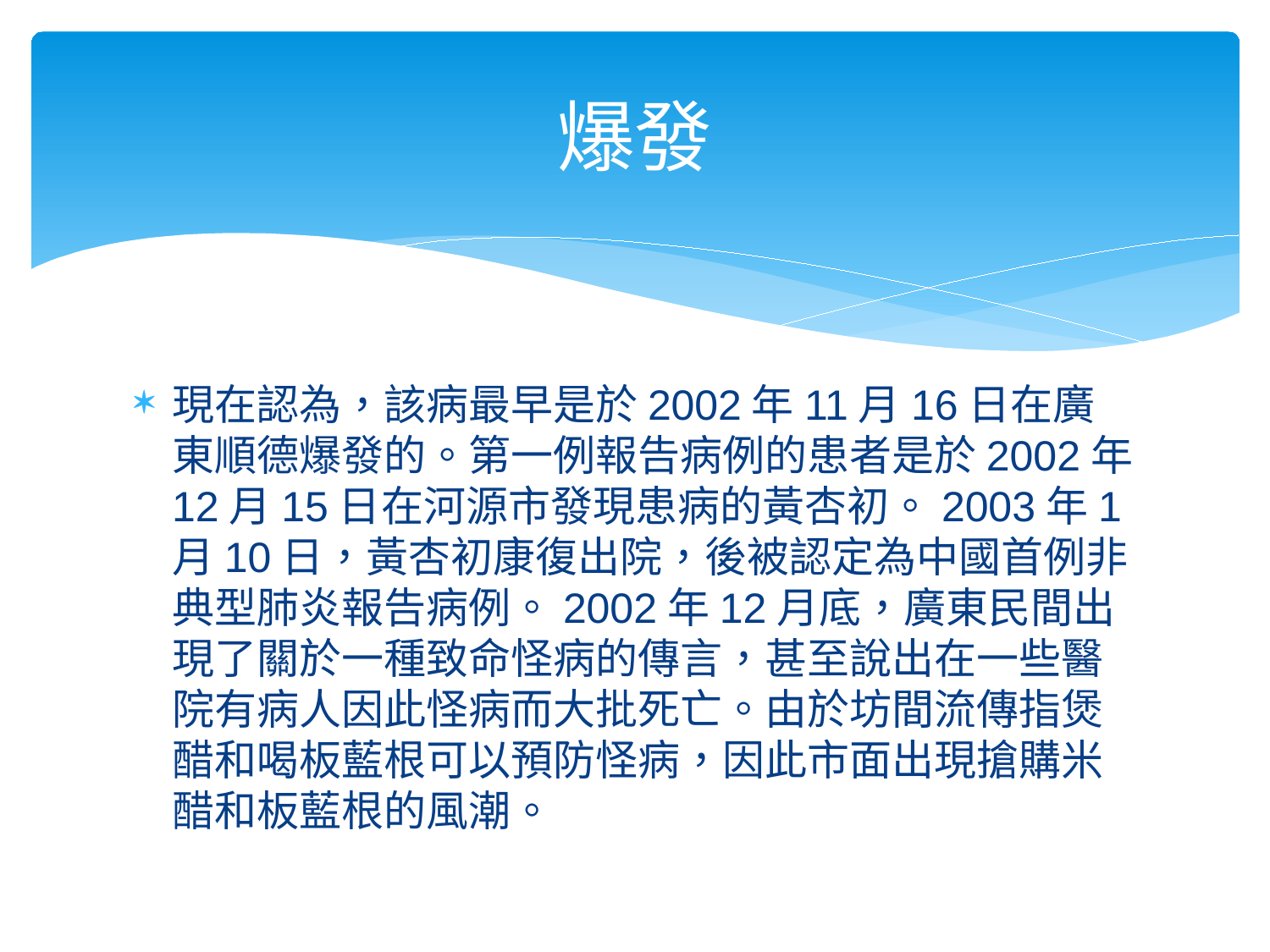

# 爆發
現在認為，該病最早是於2002年11月16日在廣東順德爆發的。第一例報告病例的患者是於2002年12月15日在河源市發現患病的黃杏初。2003年1月10日，黃杏初康復出院，後被認定為中國首例非典型肺炎報告病例。2002年12月底，廣東民間出現了關於一種致命怪病的傳言，甚至說出在一些醫院有病人因此怪病而大批死亡。由於坊間流傳指煲醋和喝板藍根可以預防怪病，因此市面出現搶購米醋和板藍根的風潮。